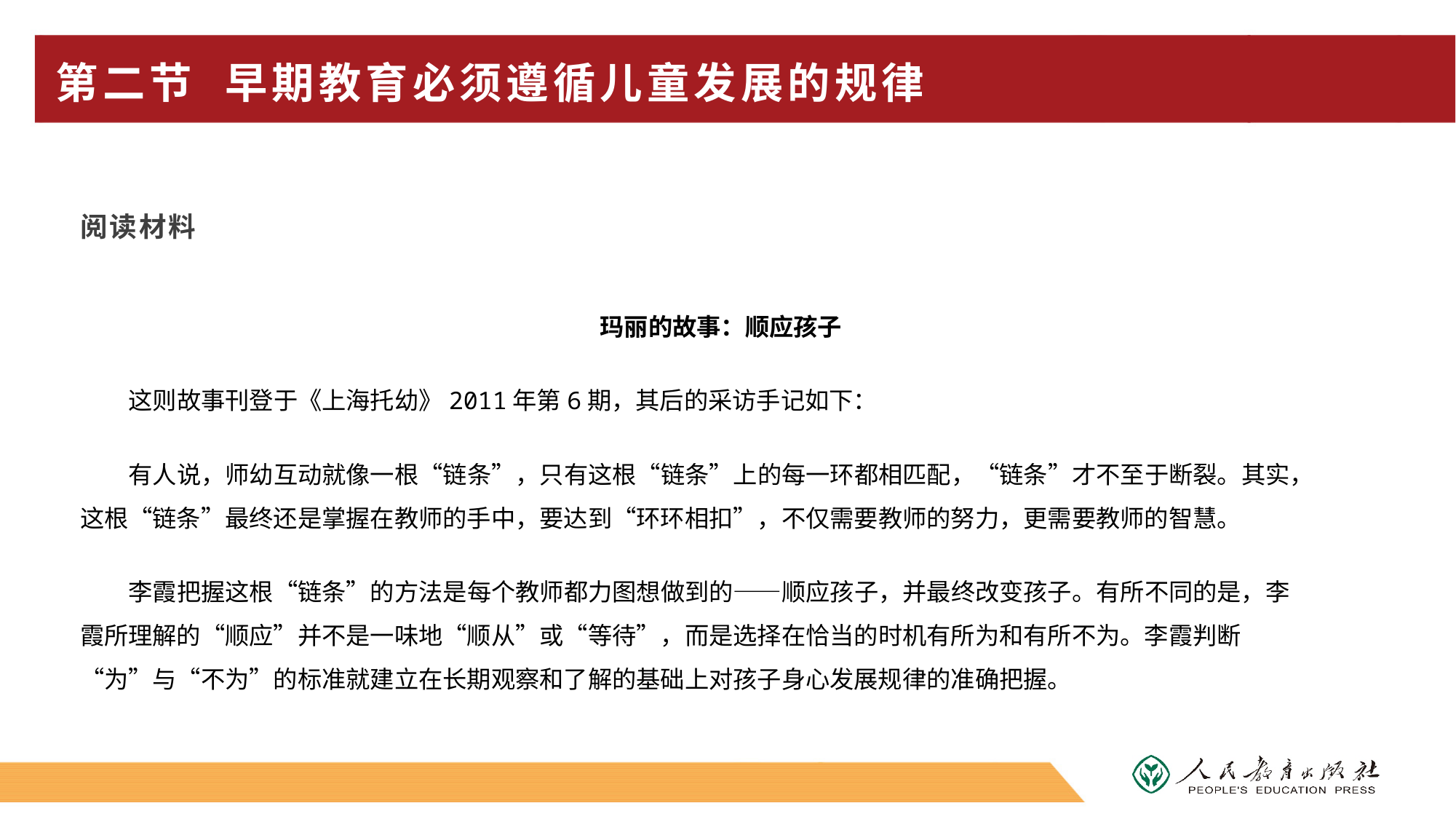

# 第二节  早期教育必须遵循儿童发展的规律
阅读材料
玛丽的故事：顺应孩子
这则故事刊登于《上海托幼》2011年第6期，其后的采访手记如下：
有人说，师幼互动就像一根“链条”，只有这根“链条”上的每一环都相匹配，“链条”才不至于断裂。其实，这根“链条”最终还是掌握在教师的手中，要达到“环环相扣”，不仅需要教师的努力，更需要教师的智慧。
李霞把握这根“链条”的方法是每个教师都力图想做到的——顺应孩子，并最终改变孩子。有所不同的是，李霞所理解的“顺应”并不是一味地“顺从”或“等待”，而是选择在恰当的时机有所为和有所不为。李霞判断“为”与“不为”的标准就建立在长期观察和了解的基础上对孩子身心发展规律的准确把握。